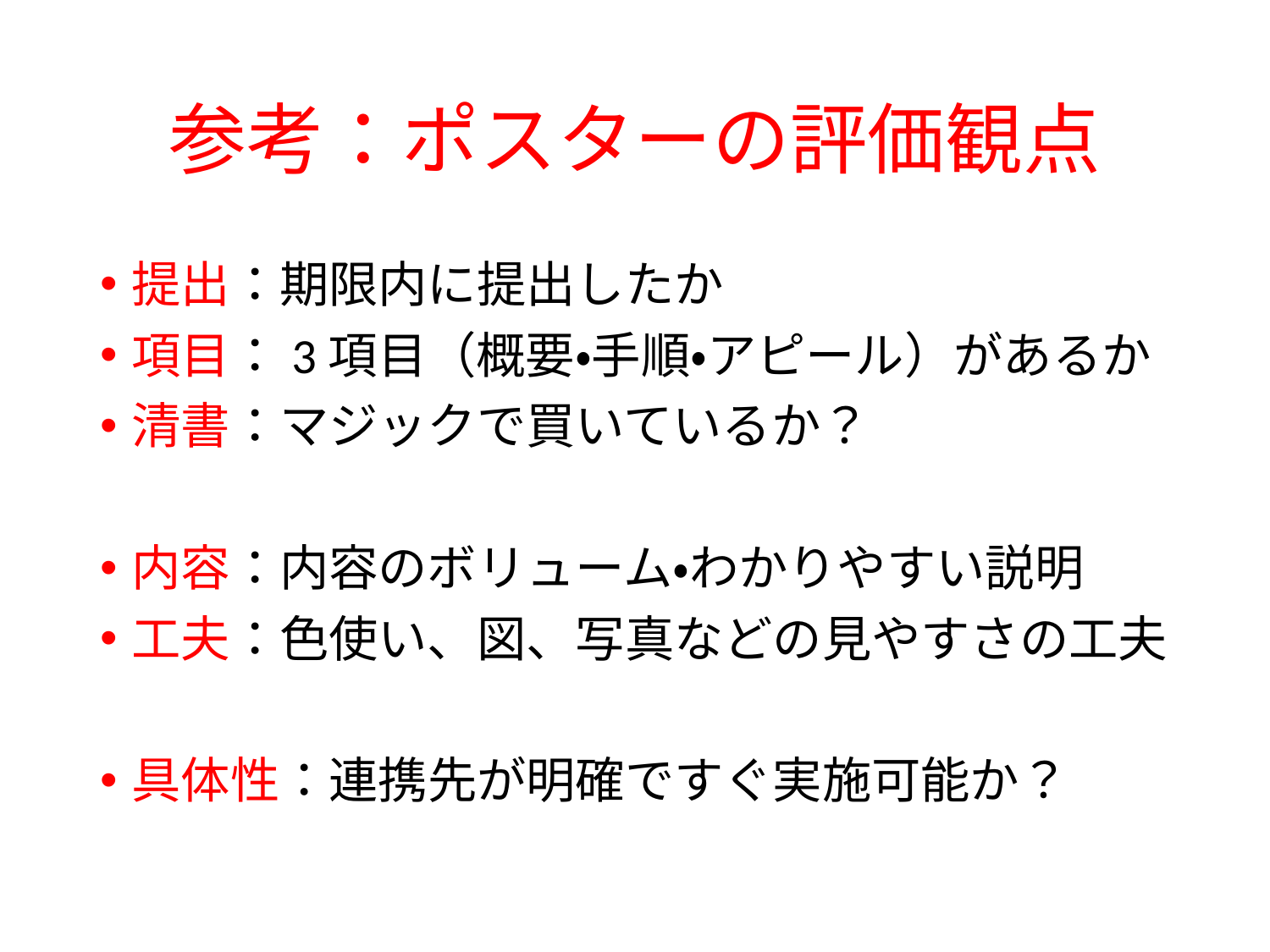

# 参考：ポスターの評価観点
提出：期限内に提出したか
項目：3項目（概要・手順・アピール）があるか
清書：マジックで買いているか？

内容：内容のボリューム・わかりやすい説明
工夫：色使い、図、写真などの見やすさの工夫

具体性：連携先が明確ですぐ実施可能か？